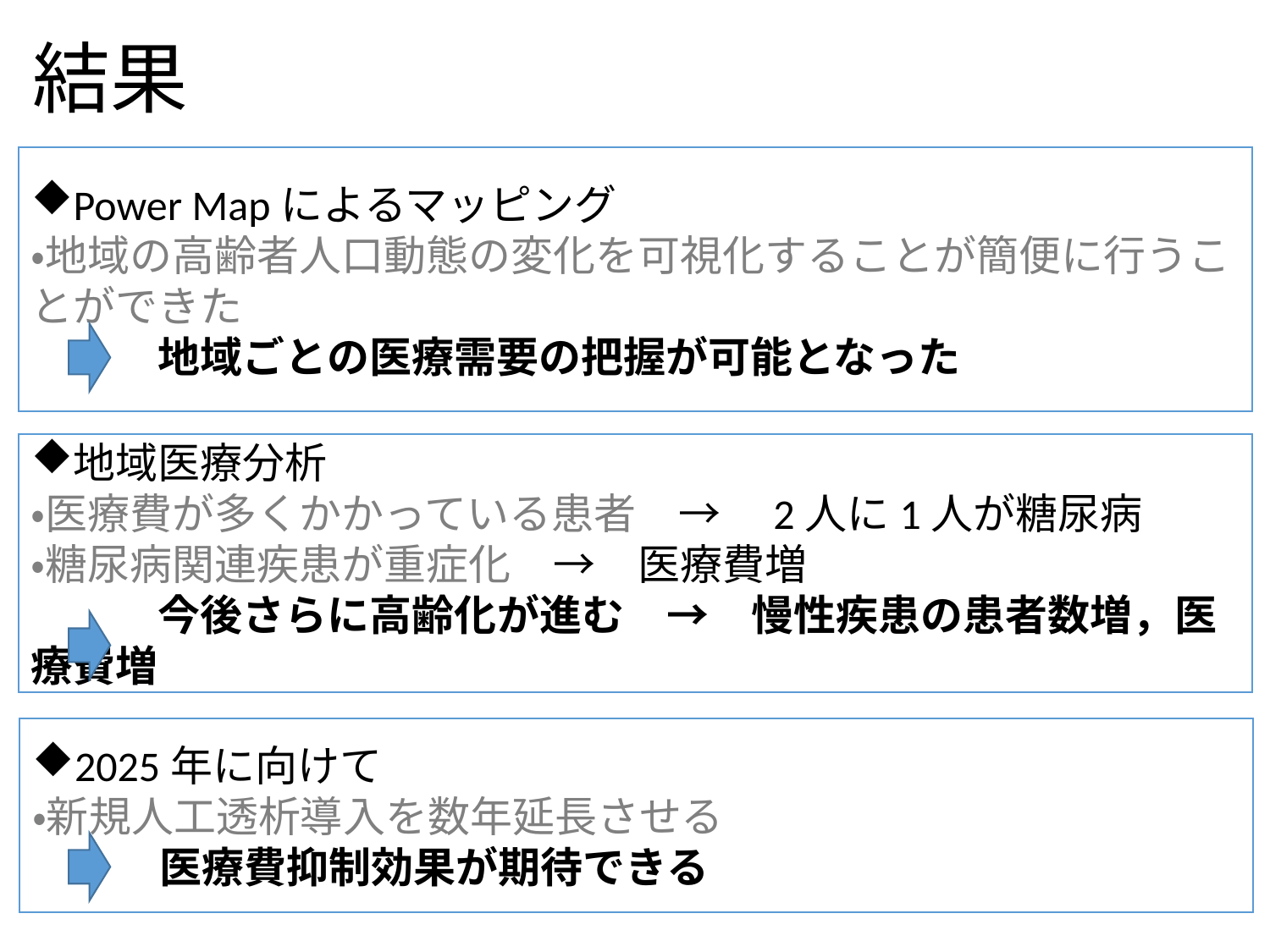

結果

Power Mapによるマッピング
・地域の高齢者人口動態の変化を可視化することが簡便に行うことができた
　　　地域ごとの医療需要の把握が可能となった

地域医療分析
・医療費が多くかかっている患者　→　2人に1人が糖尿病
・糖尿病関連疾患が重症化　→　医療費増
　　　今後さらに高齢化が進む　→　慢性疾患の患者数増，医療費増

2025年に向けて
・新規人工透析導入を数年延長させる
　　　医療費抑制効果が期待できる